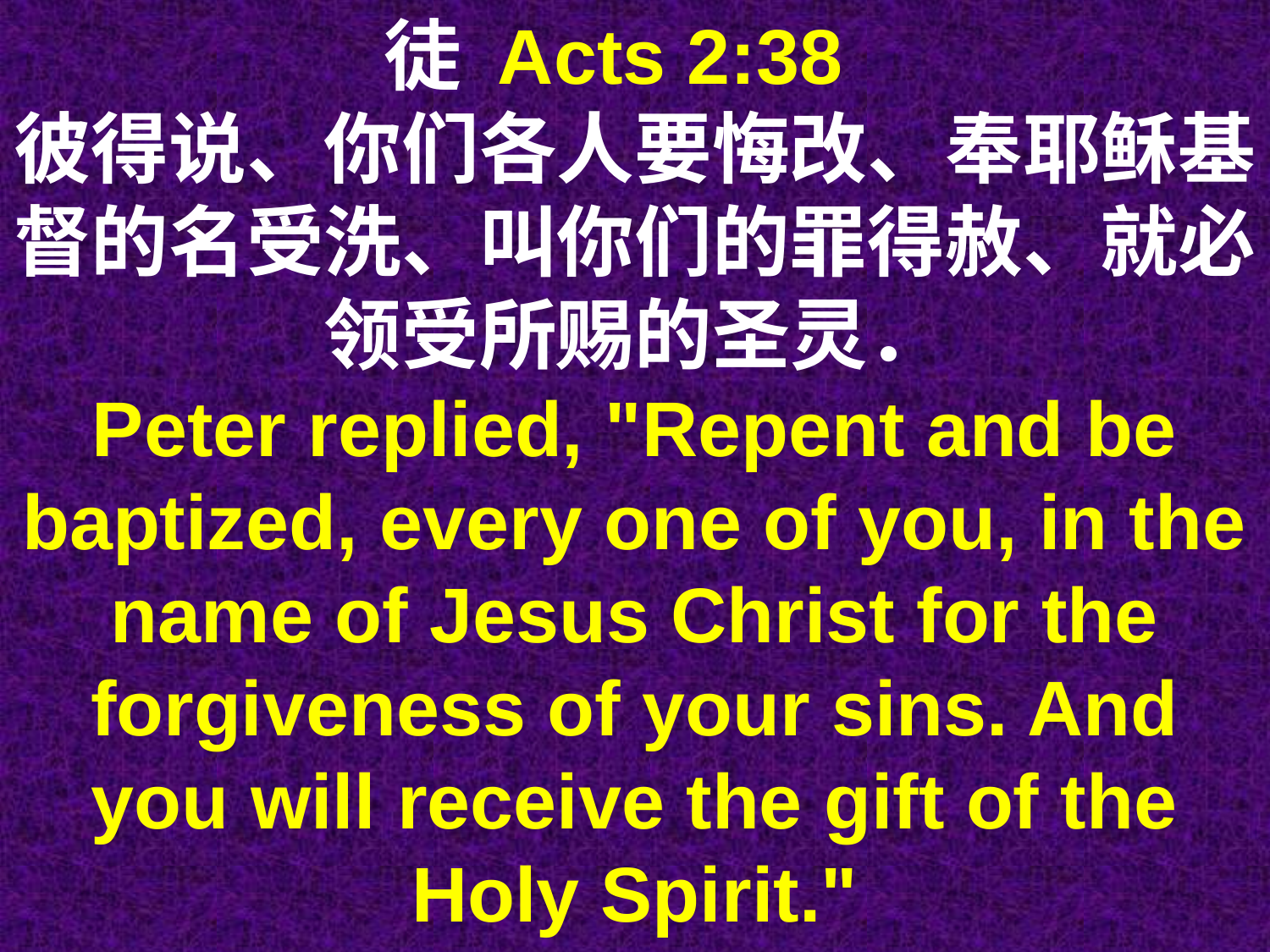

徒 Acts 2:38
彼得说、你们各人要悔改、奉耶稣基督的名受洗、叫你们的罪得赦、就必领受所赐的圣灵．
Peter replied, "Repent and be baptized, every one of you, in the name of Jesus Christ for the forgiveness of your sins. And you will receive the gift of the Holy Spirit."